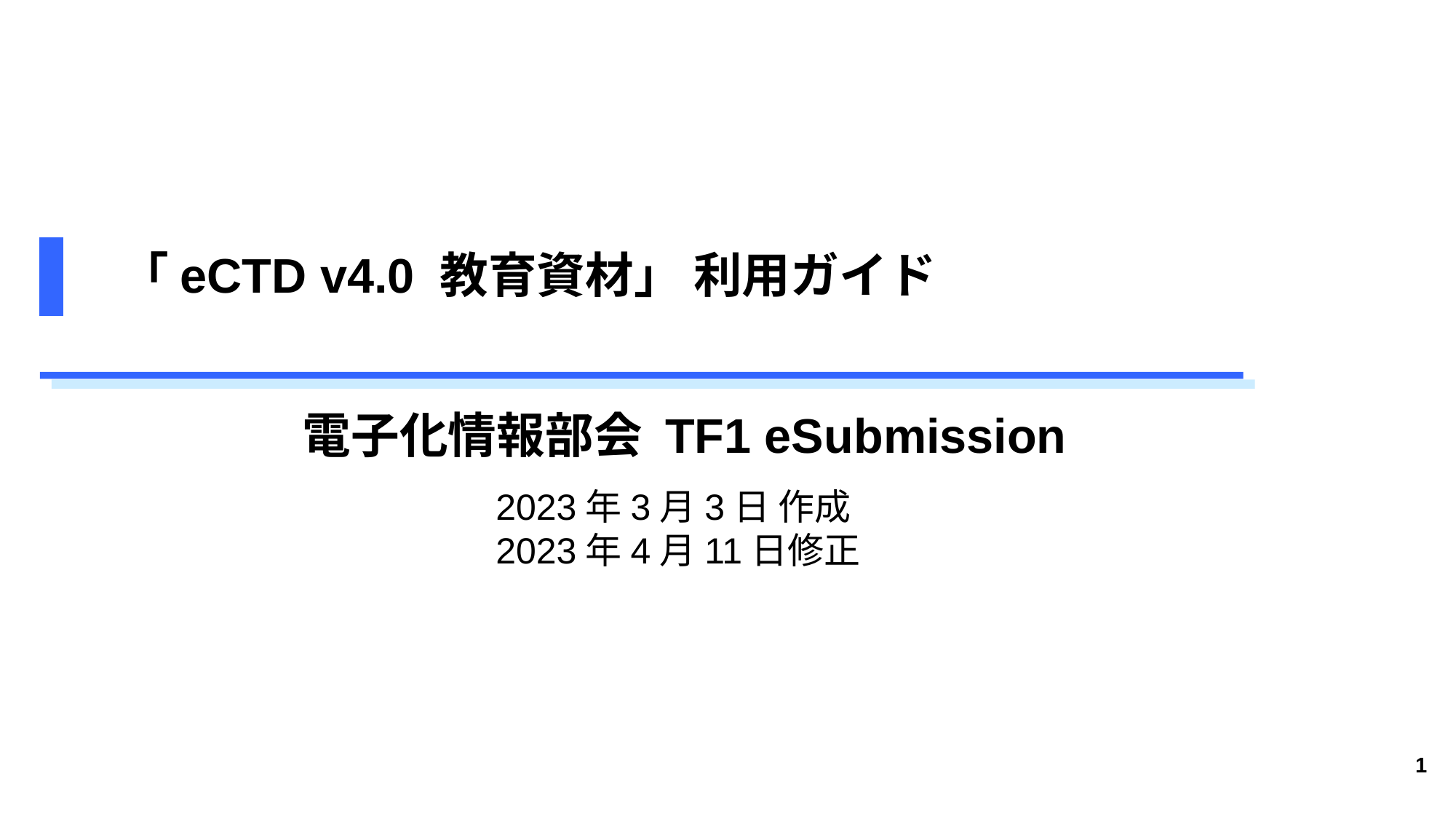

# 「eCTD v4.0 教育資材」 利用ガイド
電子化情報部会 TF1 eSubmission

2023年3月3日 作成
2023年4月11日修正
1